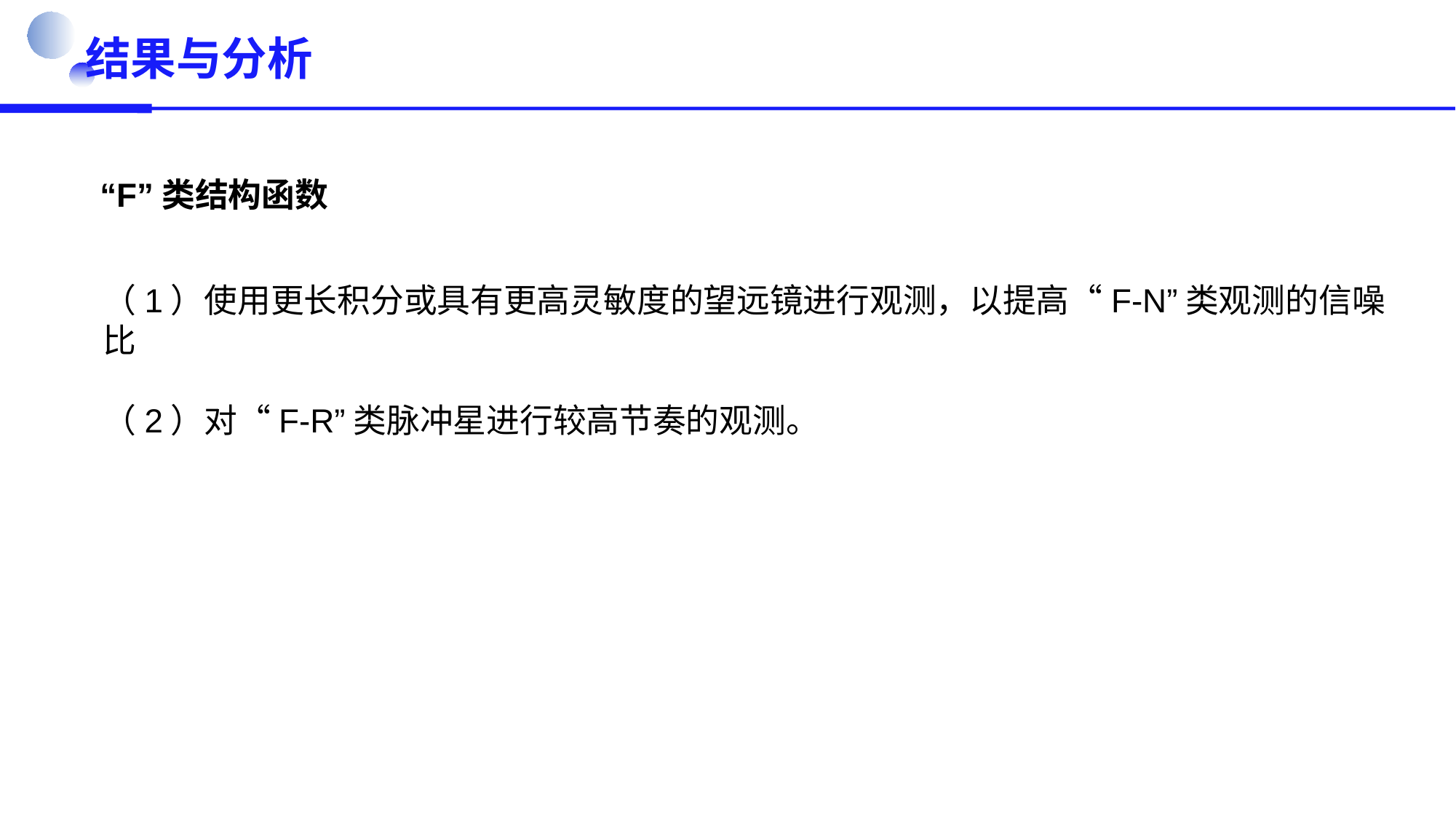

结果与分析

“F”类结构函数
（1）使用更长积分或具有更高灵敏度的望远镜进行观测，以提高“F-N”类观测的信噪比

（2）对“F-R”类脉冲星进行较高节奏的观测。